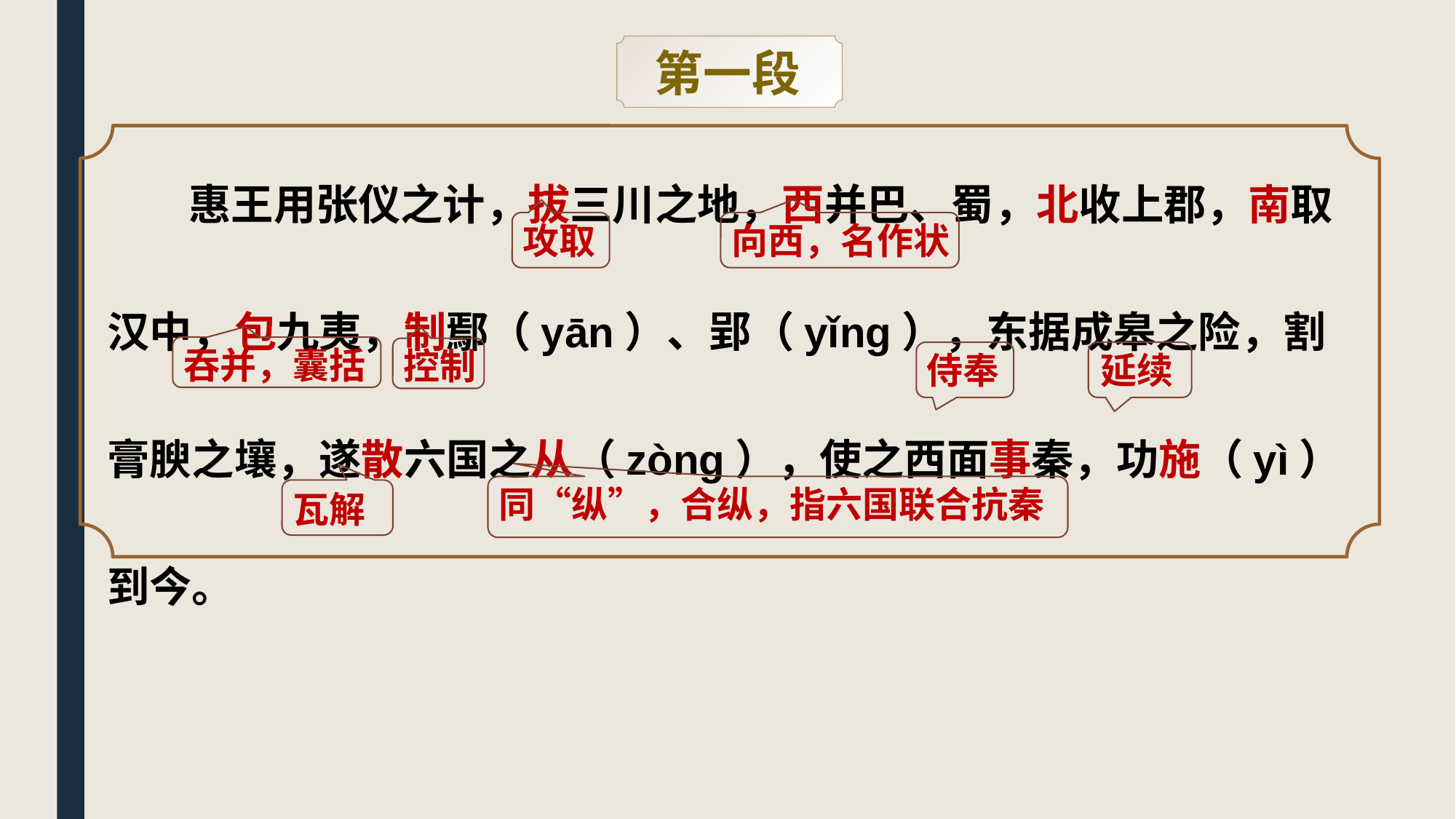

第一段
惠王用张仪之计，拔三川之地，西并巴、蜀，北收上郡，南取汉中，包九夷，制鄢（yān）、郢（yǐng），东据成皋之险，割膏腴之壤，遂散六国之从（zòng），使之西面事秦，功施（yì）到今。

攻取
向西，名作状

吞并，囊括

控制

延续

侍奉
同“纵”，合纵，指六国联合抗秦

瓦解